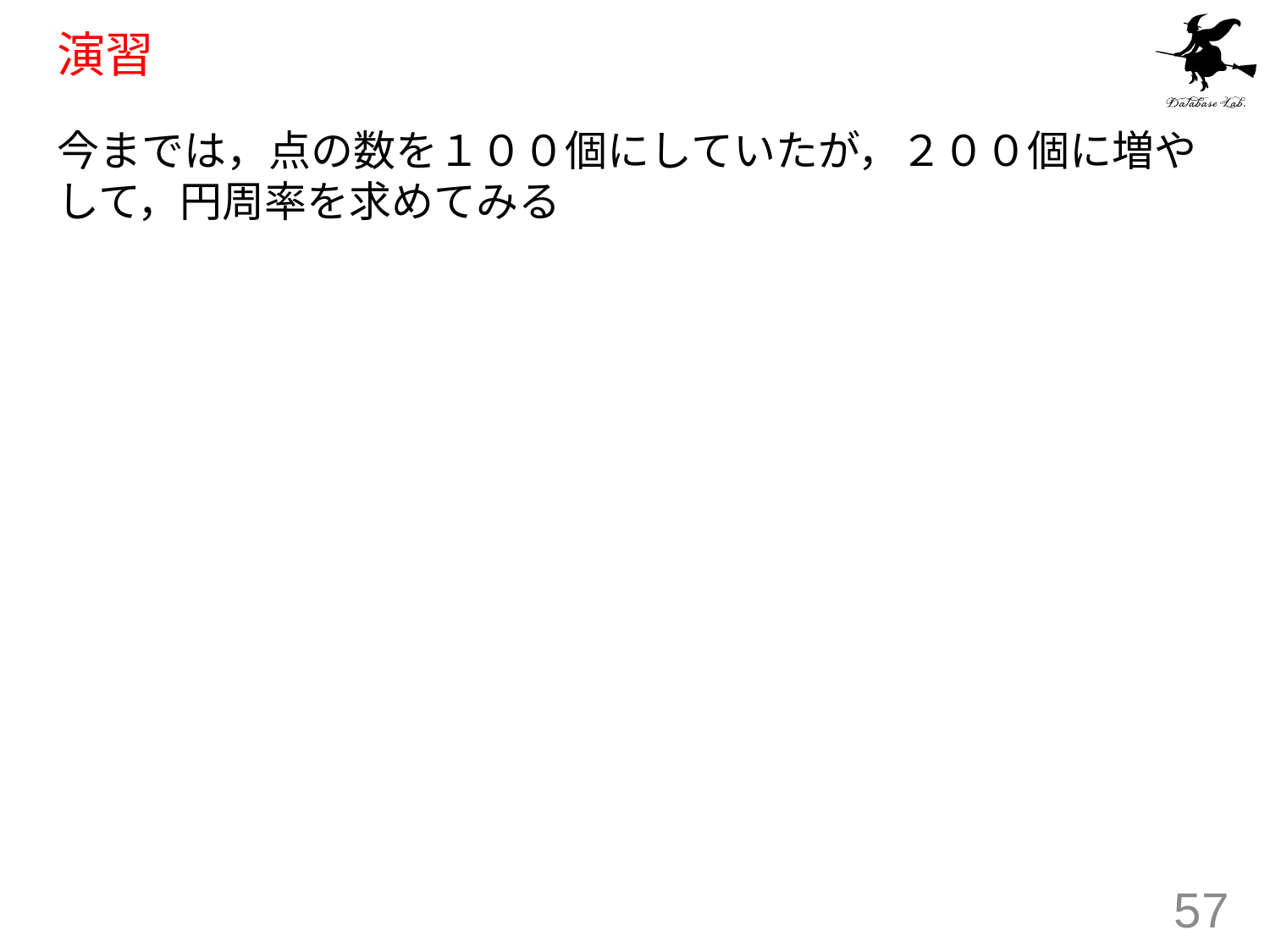

# 演習
今までは，点の数を１００個にしていたが，２００個に増やして，円周率を求めてみる
57